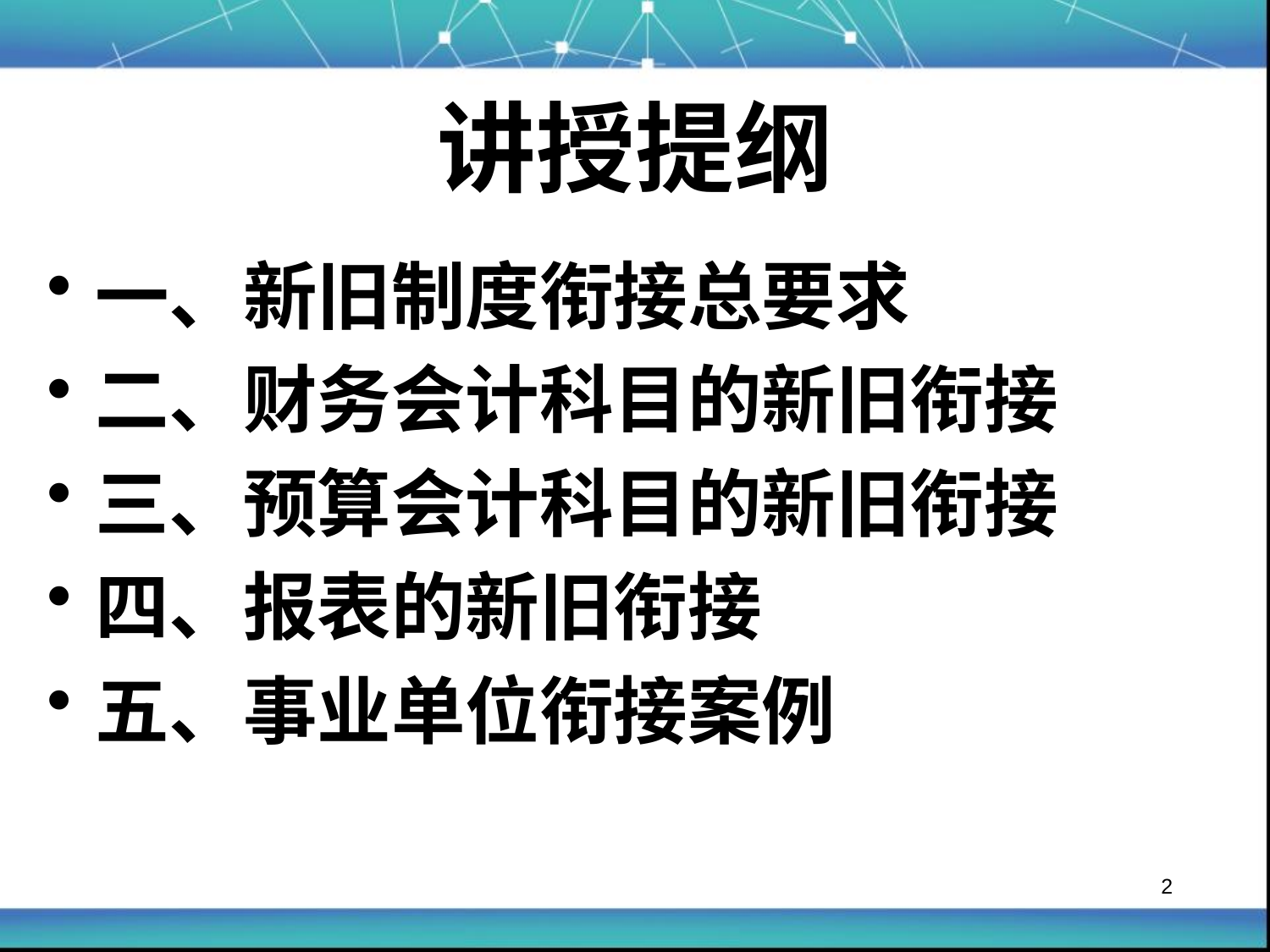

# 讲授提纲
一、新旧制度衔接总要求
二、财务会计科目的新旧衔接
三、预算会计科目的新旧衔接
四、报表的新旧衔接
五、事业单位衔接案例
2